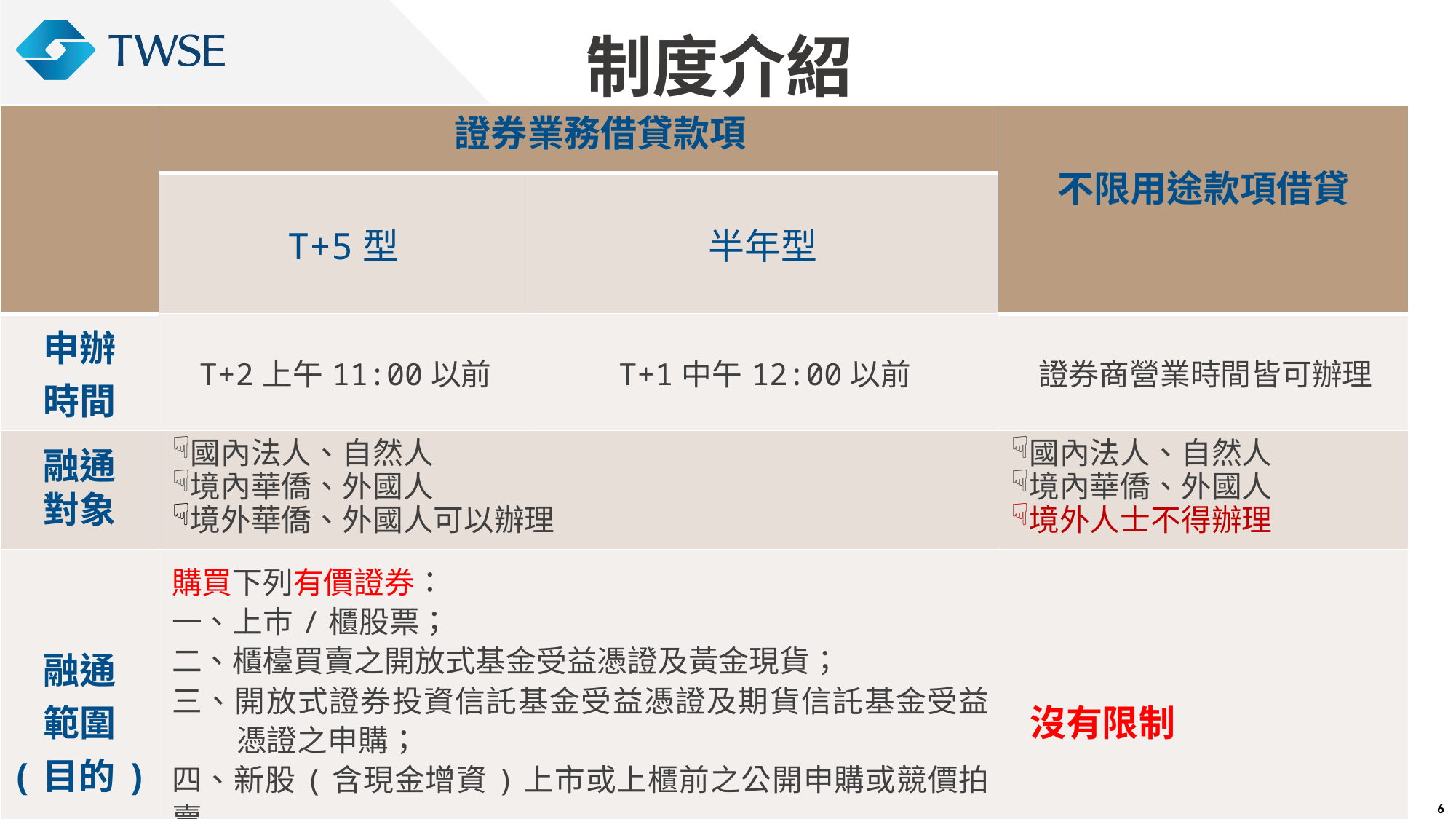

制度介紹

|  |  |  | 不限用途款項借貸 |
| --- | --- | --- | --- |
|  | T+5型 | 半年型 |  |
| 申辦 時間 | T+2上午11:00以前 | T+1中午12:00以前 | 證券商營業時間皆可辦理 |
| 融通 對象 | 國內法人、自然人 境內華僑、外國人 境外華僑、外國人可以辦理 |  | 國內法人、自然人 境內華僑、外國人 境外人士不得辦理 |
| 融通 範圍 (目的) | 購買下列有價證券： 一、上巿/櫃股票； 二、櫃檯買賣之開放式基金受益憑證及黃金現貨； 三、開放式證券投資信託基金受益憑證及期貨信託基金受益憑證之申購； 四、新股(含現金增資)上市或上櫃前之公開申購或競價拍賣 五、其他經主管機關核准之融通範圍 |  | 沒有限制 |
證券業務借貸款項
6